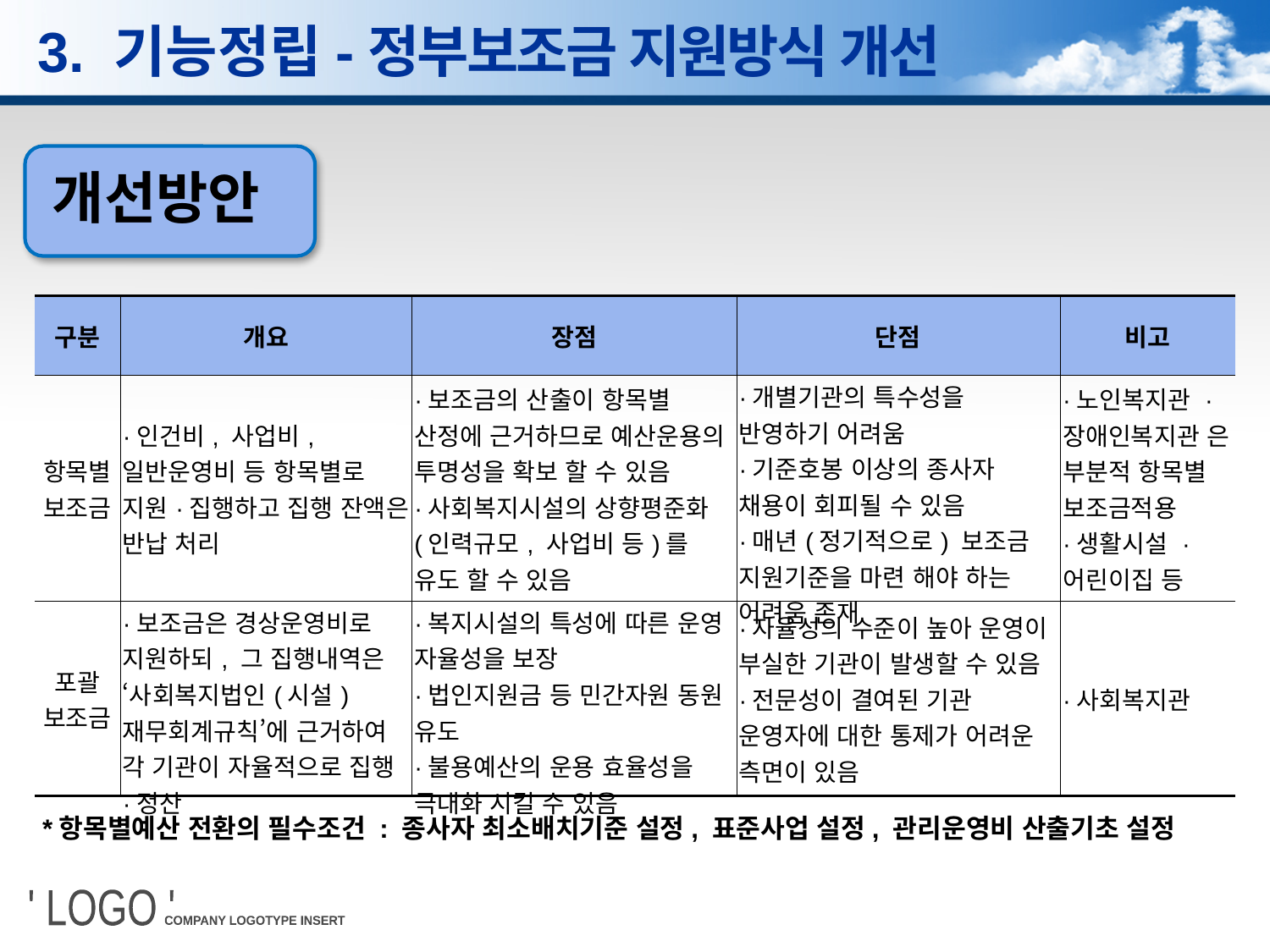

# 3. 기능정립-정부보조금 지원방식 개선

개선방안
| 구분 | 개요 | 장점 | 단점 | 비고 |
| --- | --- | --- | --- | --- |
| 항목별 보조금 | ·인건비, 사업비, 일반운영비 등 항목별로 지원·집행하고 집행 잔액은 반납 처리 | ·보조금의 산출이 항목별 산정에 근거하므로 예산운용의 투명성을 확보 할 수 있음 ·사회복지시설의 상향평준화(인력규모, 사업비 등)를 유도 할 수 있음 | ·개별기관의 특수성을 반영하기 어려움 ·기준호봉 이상의 종사자 채용이 회피될 수 있음 ·매년(정기적으로) 보조금 지원기준을 마련 해야 하는 어려움 존재 | ·노인복지관 · 장애인복지관 은 부분적 항목별 보조금적용 ·생활시설 · 어린이집 등 |
| 포괄 보조금 | ·보조금은 경상운영비로 지원하되, 그 집행내역은 ‘사회복지법인(시설) 재무회계규칙’에 근거하여 각 기관이 자율적으로 집행·정산 | ·복지시설의 특성에 따른 운영 자율성을 보장 ·법인지원금 등 민간자원 동원 유도 ·불용예산의 운용 효율성을 극대화 시킬 수 있음 | ·자율성의 수준이 높아 운영이 부실한 기관이 발생할 수 있음 ·전문성이 결여된 기관 운영자에 대한 통제가 어려운 측면이 있음 | ·사회복지관 |
*항목별예산 전환의 필수조건 : 종사자 최소배치기준 설정, 표준사업 설정, 관리운영비 산출기초 설정